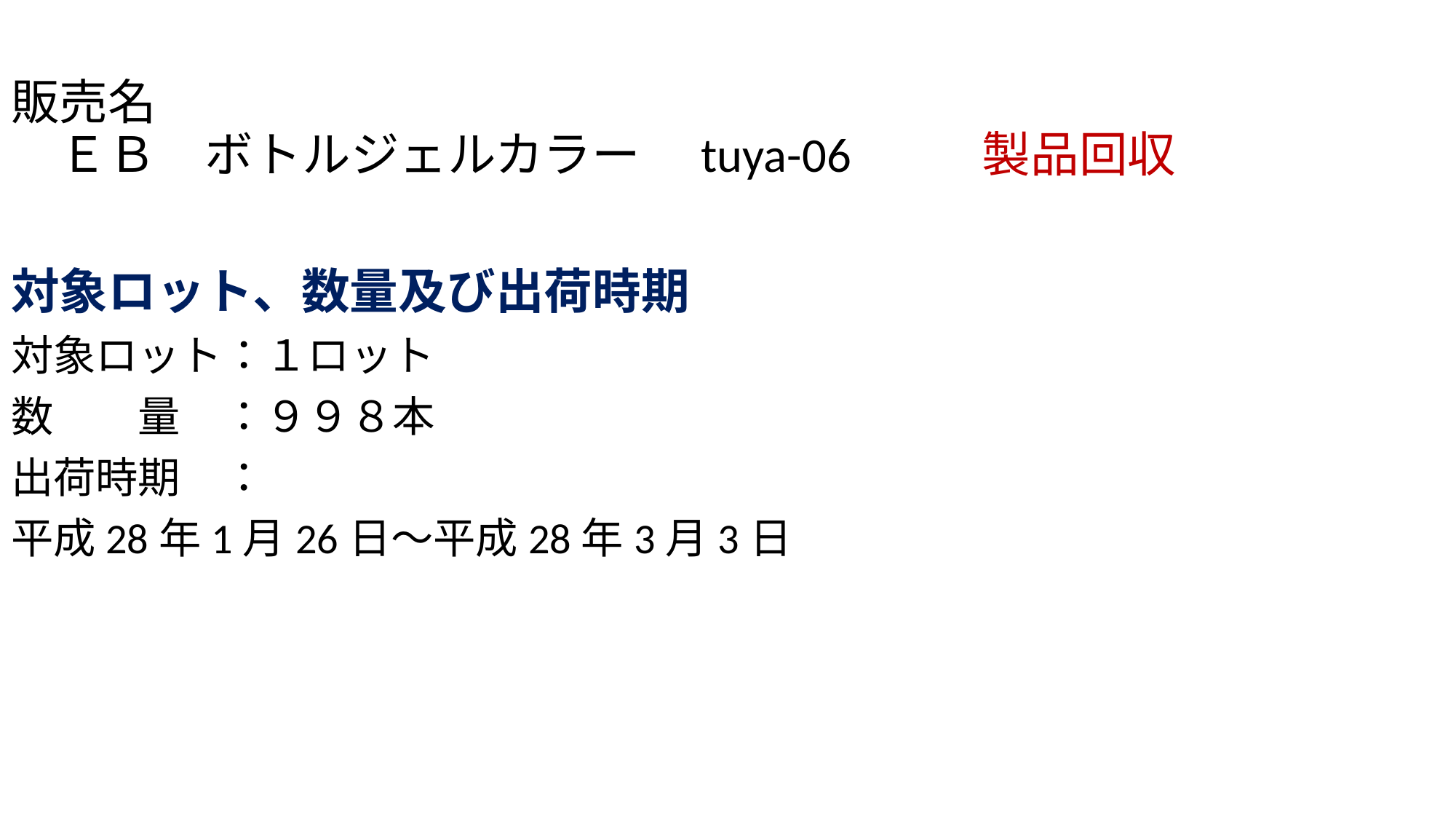

# 販売名 　ＥＢ　ボトルジェルカラー　tuya-06 　　 製品回収
対象ロット、数量及び出荷時期
対象ロット：１ロット
数　　量　：９９８本
出荷時期　：
平成28年1月26日～平成28年3月3日